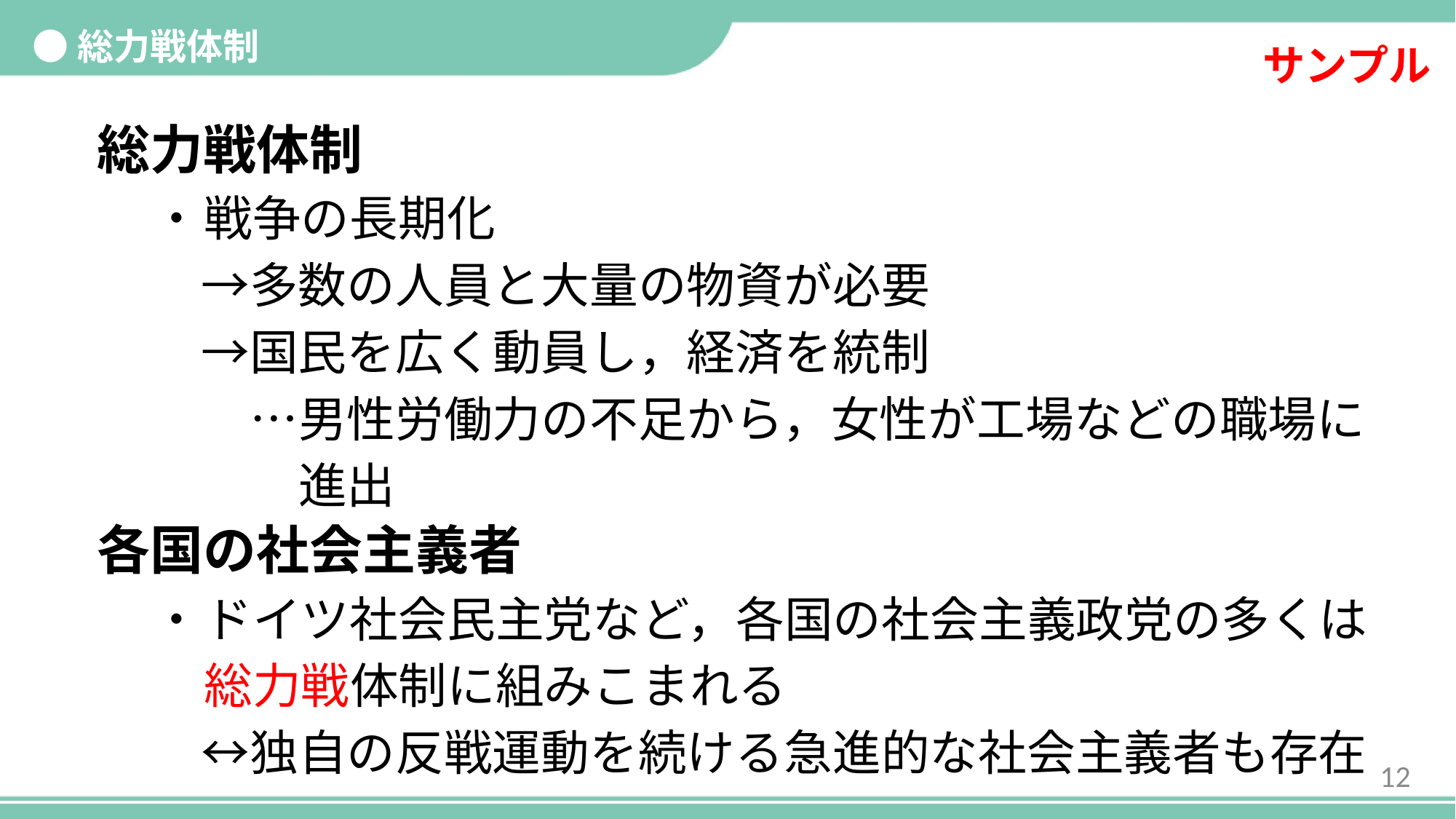

サンプル
●総力戦体制
総力戦体制
・	戦争の長期化
　→多数の人員と大量の物資が必要
　→国民を広く動員し，経済を統制
　　…男性労働力の不足から，女性が工場などの職場に
　　　進出
各国の社会主義者
・	ドイツ社会民主党など，各国の社会主義政党の多くは総力戦体制に組みこまれる
　↔︎独自の反戦運動を続ける急進的な社会主義者も存在